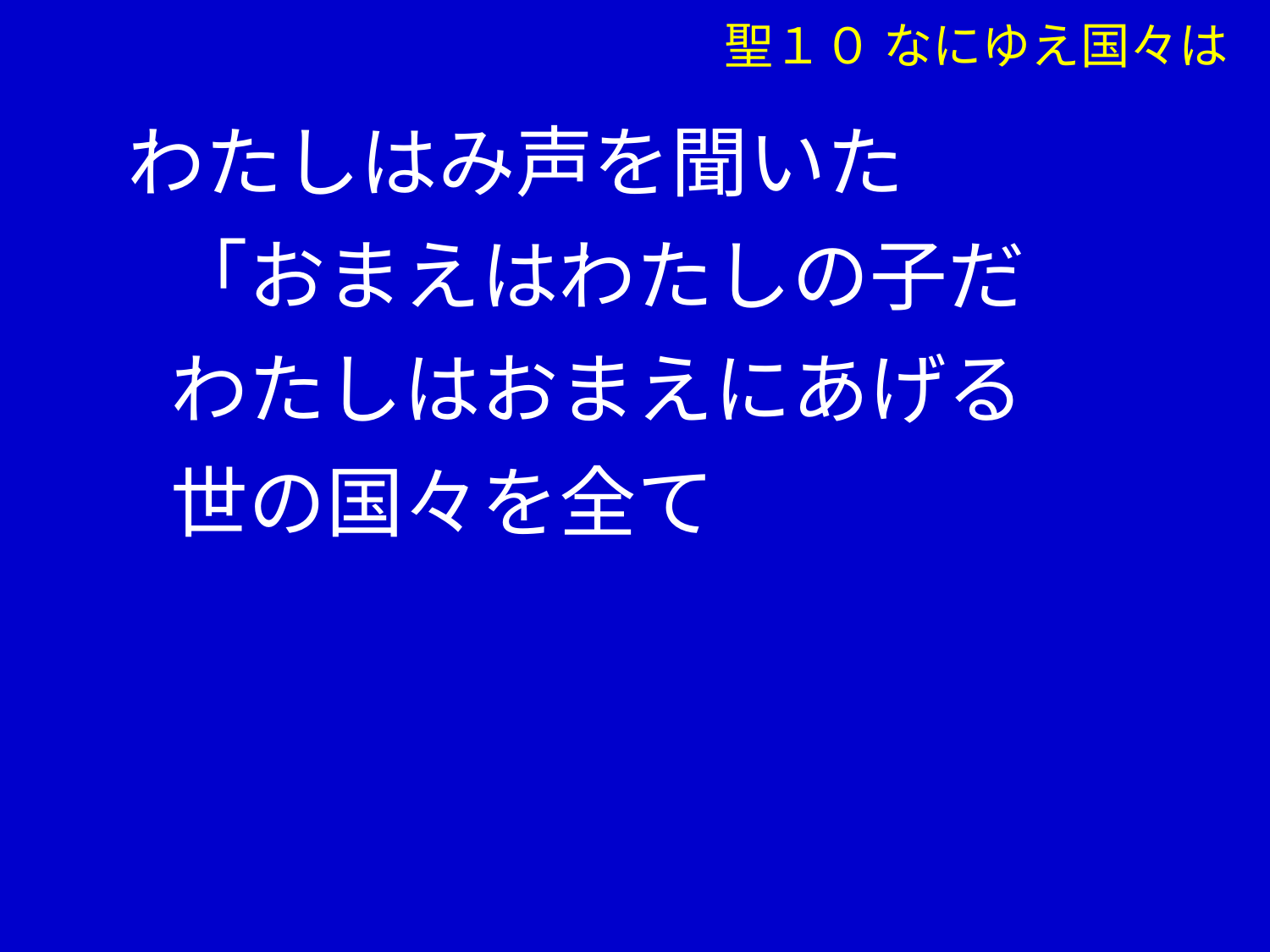

わたしはみ声を聞いた
　　「おまえはわたしの子だ
　　わたしはおまえにあげる
　　世の国々を全て

　　　　　聖１０ なにゆえ国々は